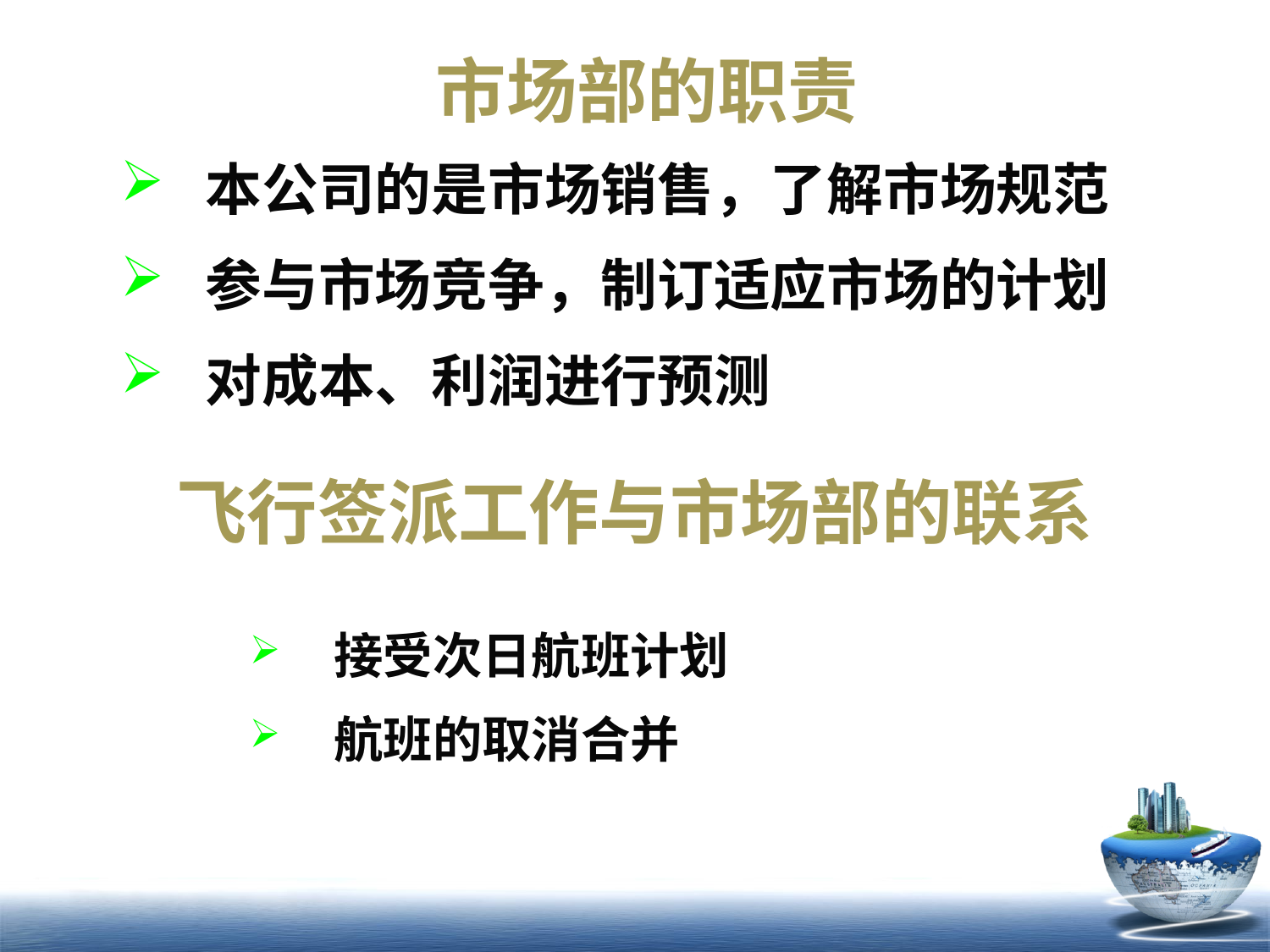

# 市场部的职责
本公司的是市场销售，了解市场规范
参与市场竞争，制订适应市场的计划
对成本、利润进行预测

飞行签派工作与市场部的联系
接受次日航班计划
航班的取消合并